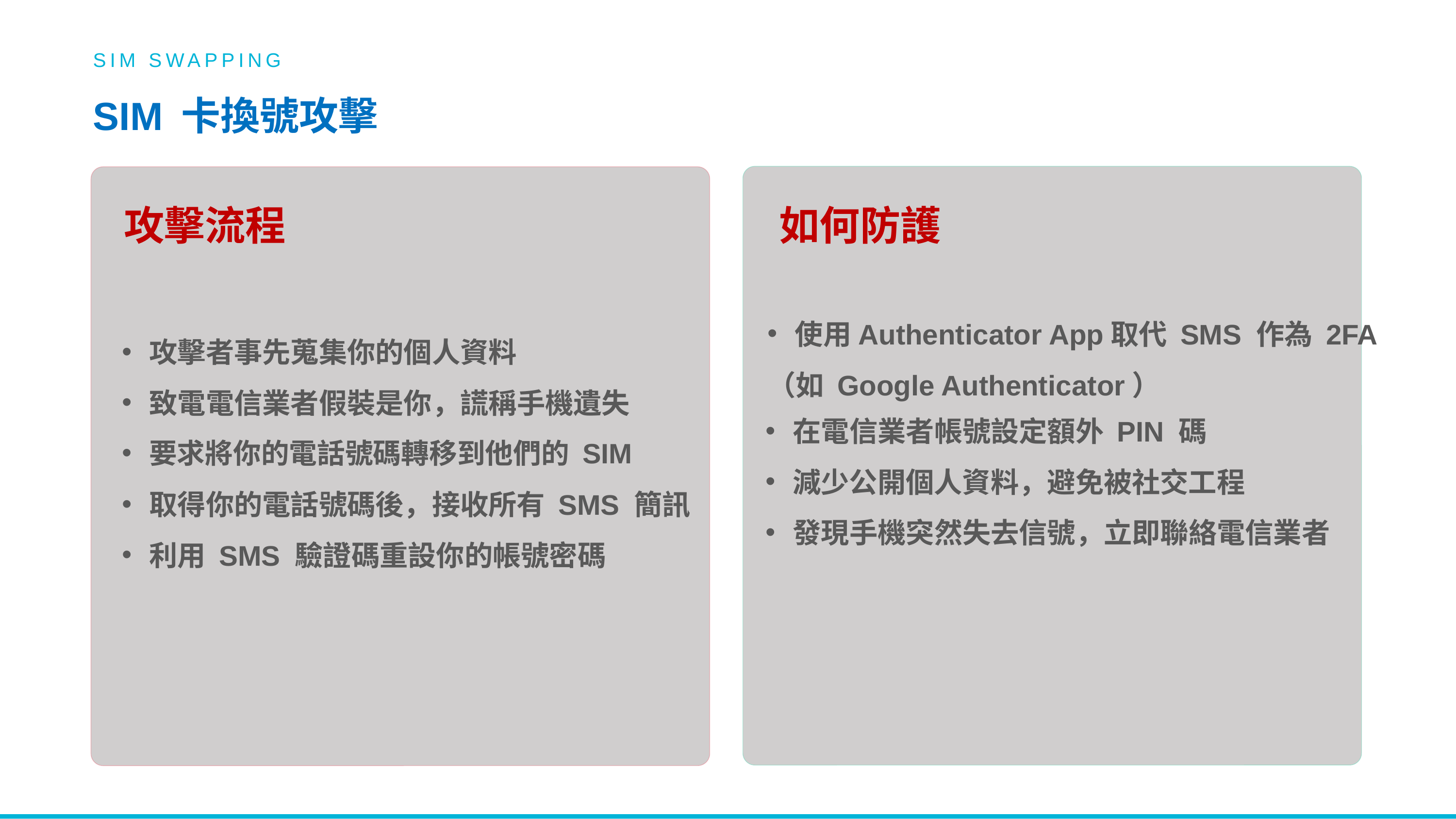

SIM SWAPPING
SIM 卡換號攻擊

攻擊流程
如何防護
使用Authenticator App取代 SMS 作為 2FA
（如 Google Authenticator）

攻擊者事先蒐集你的個人資料
致電電信業者假裝是你，謊稱手機遺失
在電信業者帳號設定額外 PIN 碼
要求將你的電話號碼轉移到他們的 SIM
減少公開個人資料，避免被社交工程
取得你的電話號碼後，接收所有 SMS 簡訊
發現手機突然失去信號，立即聯絡電信業者
利用 SMS 驗證碼重設你的帳號密碼